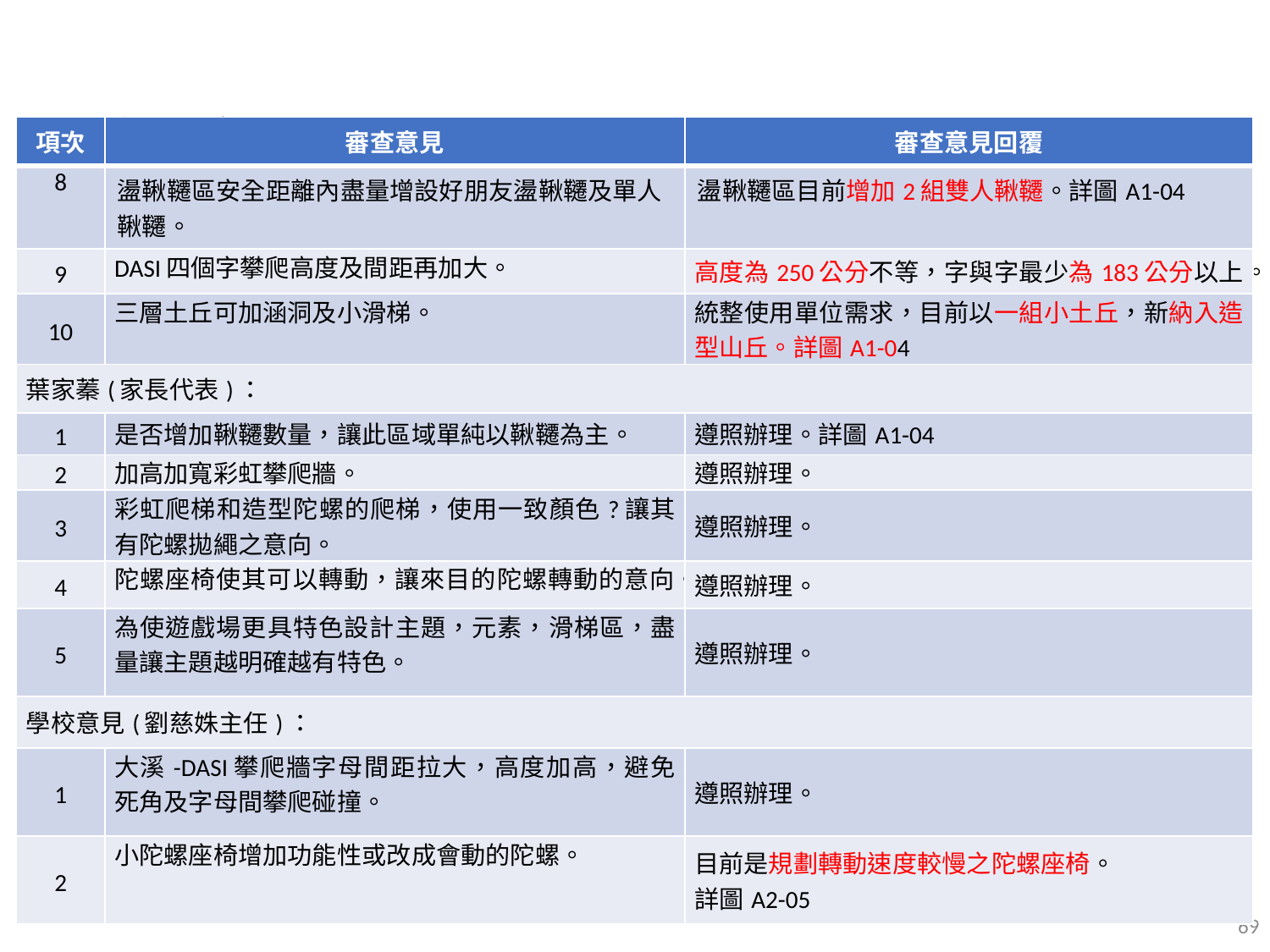

# 審查意見回覆表
| 項次 | 審查意見 | 審查意見回覆 |
| --- | --- | --- |
| 8 | 盪鞦韆區安全距離內盡量增設好朋友盪鞦韆及單人鞦韆。 | 盪鞦韆區目前增加2組雙人鞦韆。詳圖A1-04 |
| 9 | DASI四個字攀爬高度及間距再加大。 | 高度為250公分不等，字與字最少為183公分以上。 |
| 10 | 三層土丘可加涵洞及小滑梯。 | 統整使用單位需求，目前以一組小土丘，新納入造型山丘。詳圖A1-04 |
| 葉家蓁(家長代表)： |  |  |
| 1 | 是否增加鞦韆數量，讓此區域單純以鞦韆為主。 | 遵照辦理。詳圖A1-04 |
| 2 | 加高加寬彩虹攀爬牆。 | 遵照辦理。 |
| 3 | 彩虹爬梯和造型陀螺的爬梯，使用一致顏色?讓其有陀螺拋繩之意向。 | 遵照辦理。 |
| 4 | 陀螺座椅使其可以轉動，讓來目的陀螺轉動的意向。 | 遵照辦理。 |
| 5 | 為使遊戲場更具特色設計主題，元素，滑梯區，盡量讓主題越明確越有特色。 | 遵照辦理。 |
| 學校意見(劉慈姝主任)： |  |  |
| 1 | 大溪-DASI攀爬牆字母間距拉大，高度加高，避免死角及字母間攀爬碰撞。 | 遵照辦理。 |
| 2 | 小陀螺座椅增加功能性或改成會動的陀螺。 | 目前是規劃轉動速度較慢之陀螺座椅。 詳圖A2-05 |
69